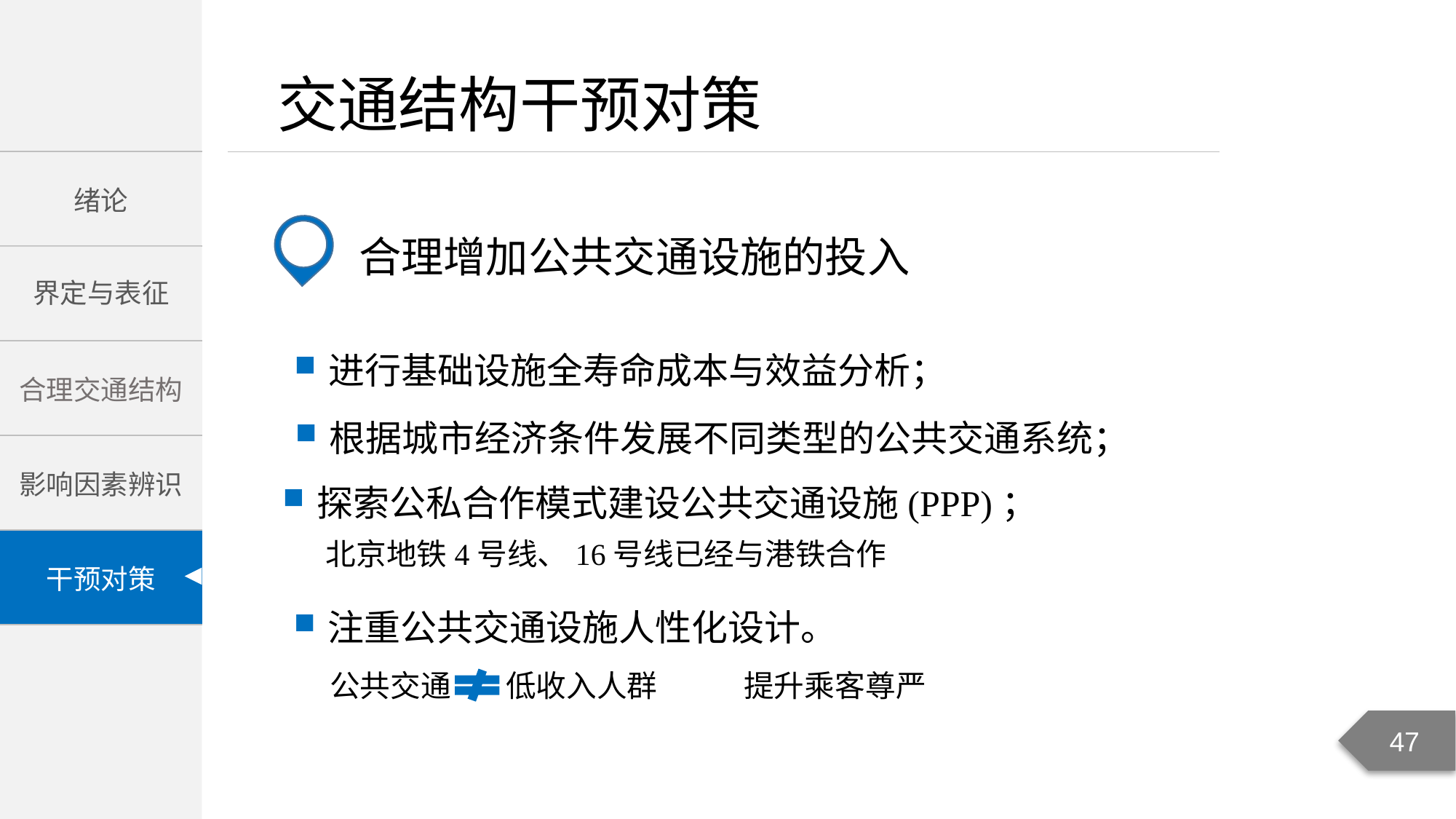

合理增加公共交通设施的投入
进行基础设施全寿命成本与效益分析；
根据城市经济条件发展不同类型的公共交通系统；
探索公私合作模式建设公共交通设施(PPP)；
北京地铁4号线、16号线已经与港铁合作
注重公共交通设施人性化设计。
公共交通
低收入人群
提升乘客尊严